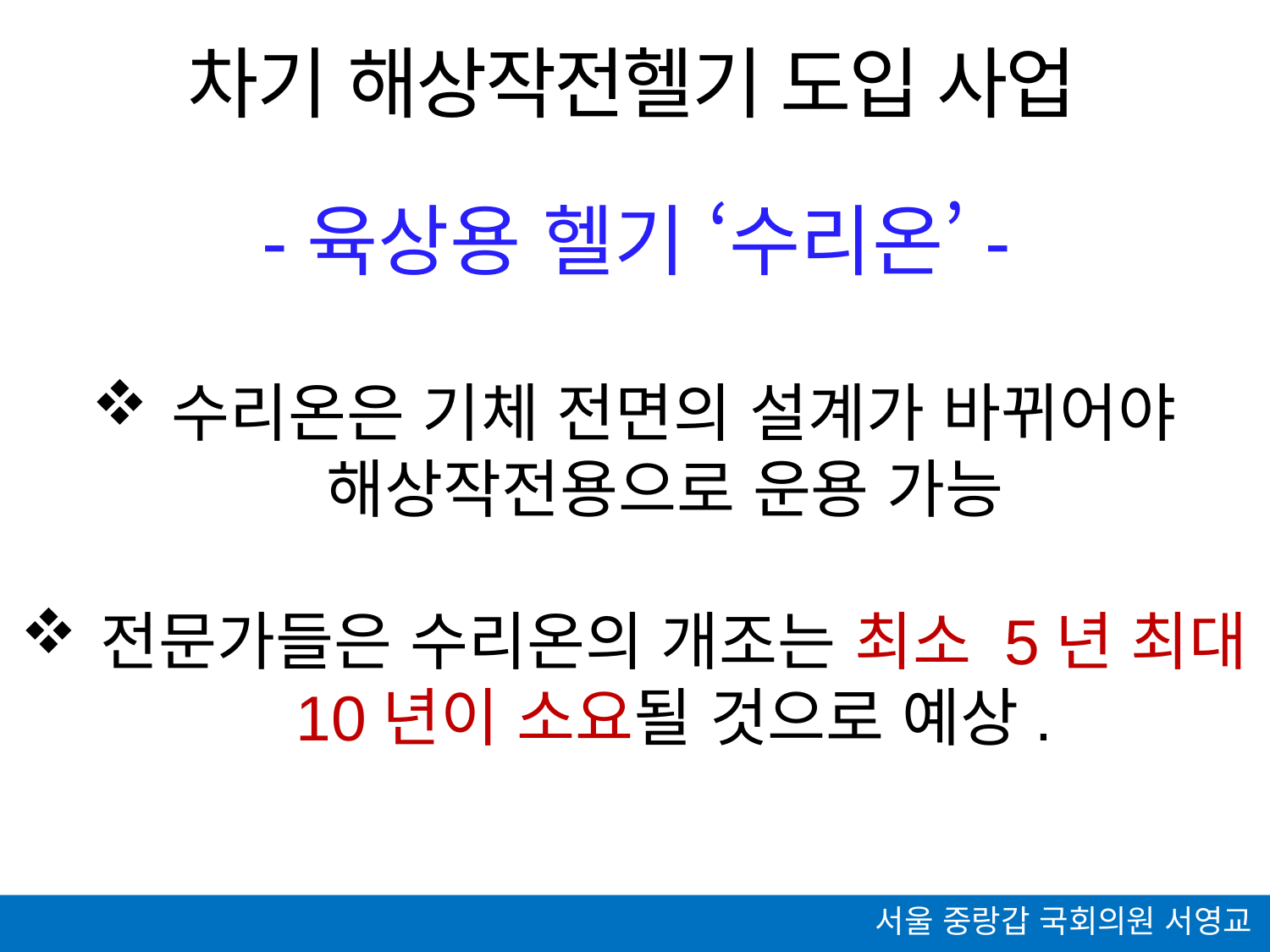

차기 해상작전헬기 도입 사업
-육상용 헬기 ‘수리온’-
수리온은 기체 전면의 설계가 바뀌어야 해상작전용으로 운용 가능

전문가들은 수리온의 개조는 최소 5년 최대 10년이 소요될 것으로 예상.

서울 중랑갑 국회의원 서영교